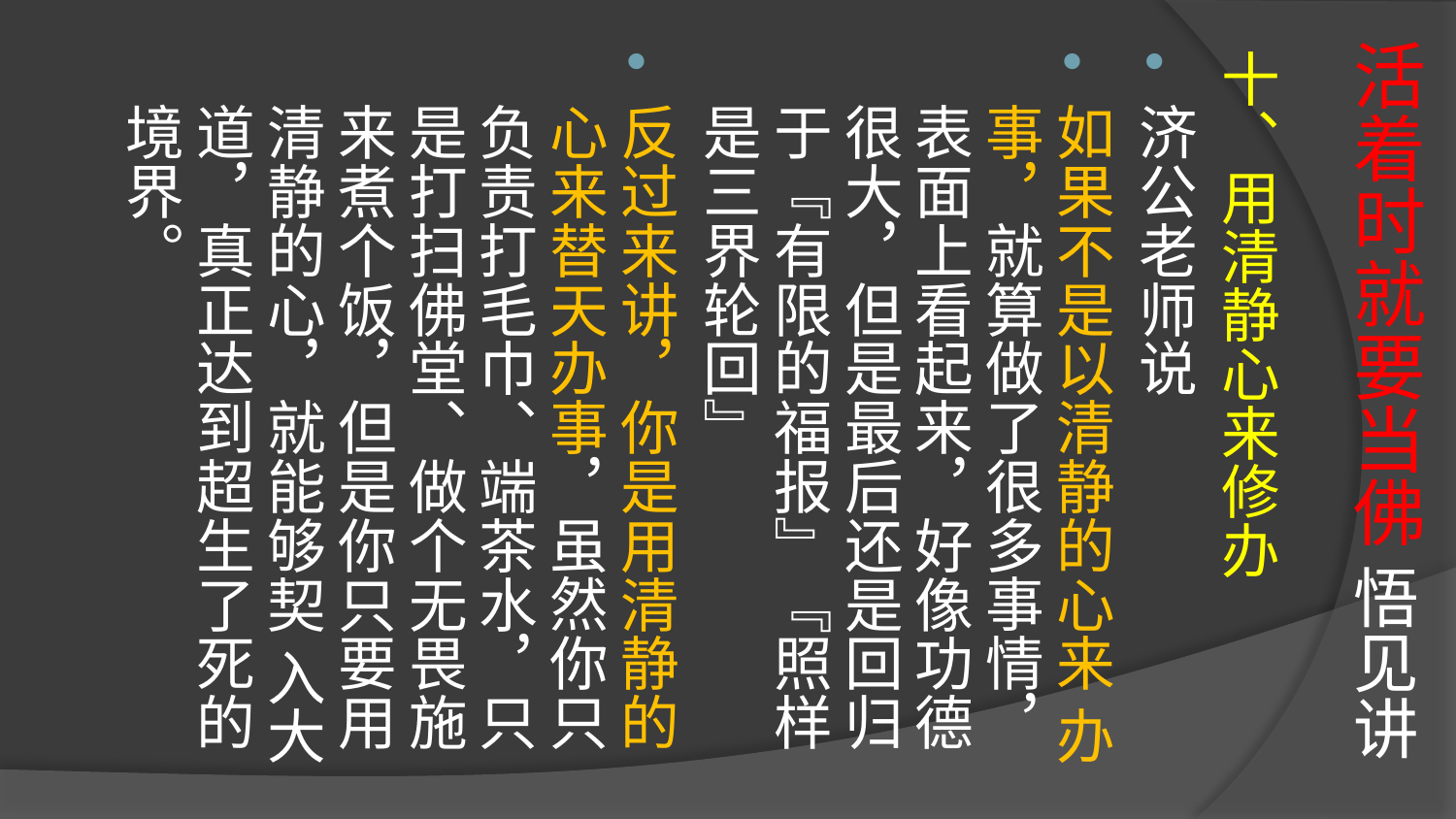

# 活着时就要当佛 悟见讲
十、用清静心来修办
济公老师说
如果不是以清静的心来 办事，就算做了很多事情，表面上看起来，好像功德很大，但是最后还是回归于『有限的福报』『照样是三界轮回』
反过来讲，你是用清静的心来替天办事，虽然你只负责打毛巾、端茶水，只是打扫佛堂、做个无畏施来煮个饭，但是你只要用清静的心，就能够契 入大道，真正达到超生了死的境界。